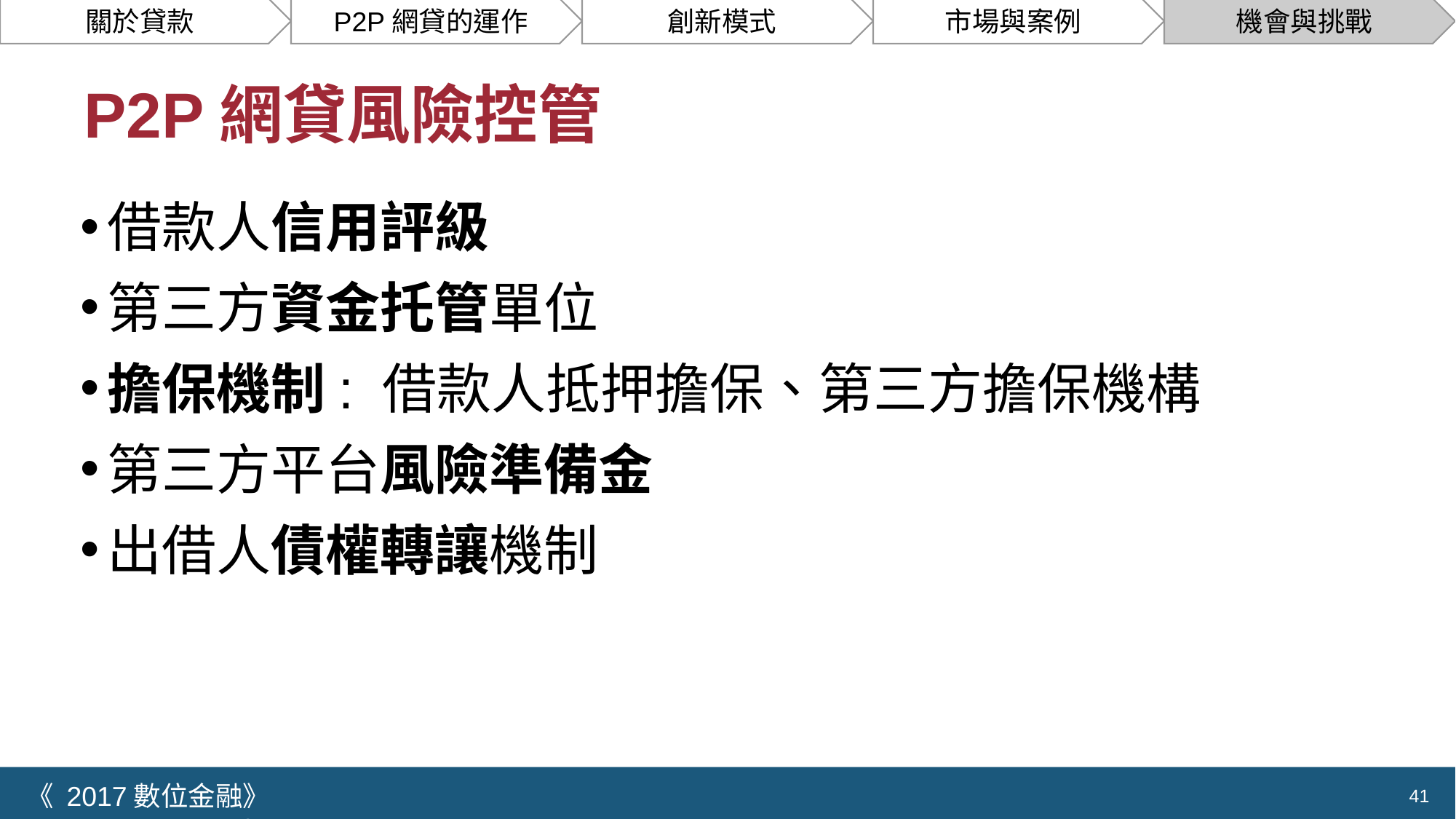

P2P網貸的運作
創新模式
市場與案例
機會與挑戰
關於貸款
# P2P網貸風險控管
借款人信用評級
第三方資金托管單位
擔保機制: 借款人抵押擔保、第三方擔保機構
第三方平台風險準備金
出借人債權轉讓機制

《 2017數位金融》                                                                                                                                             	NCTU.IIM.IEBI Lab
41